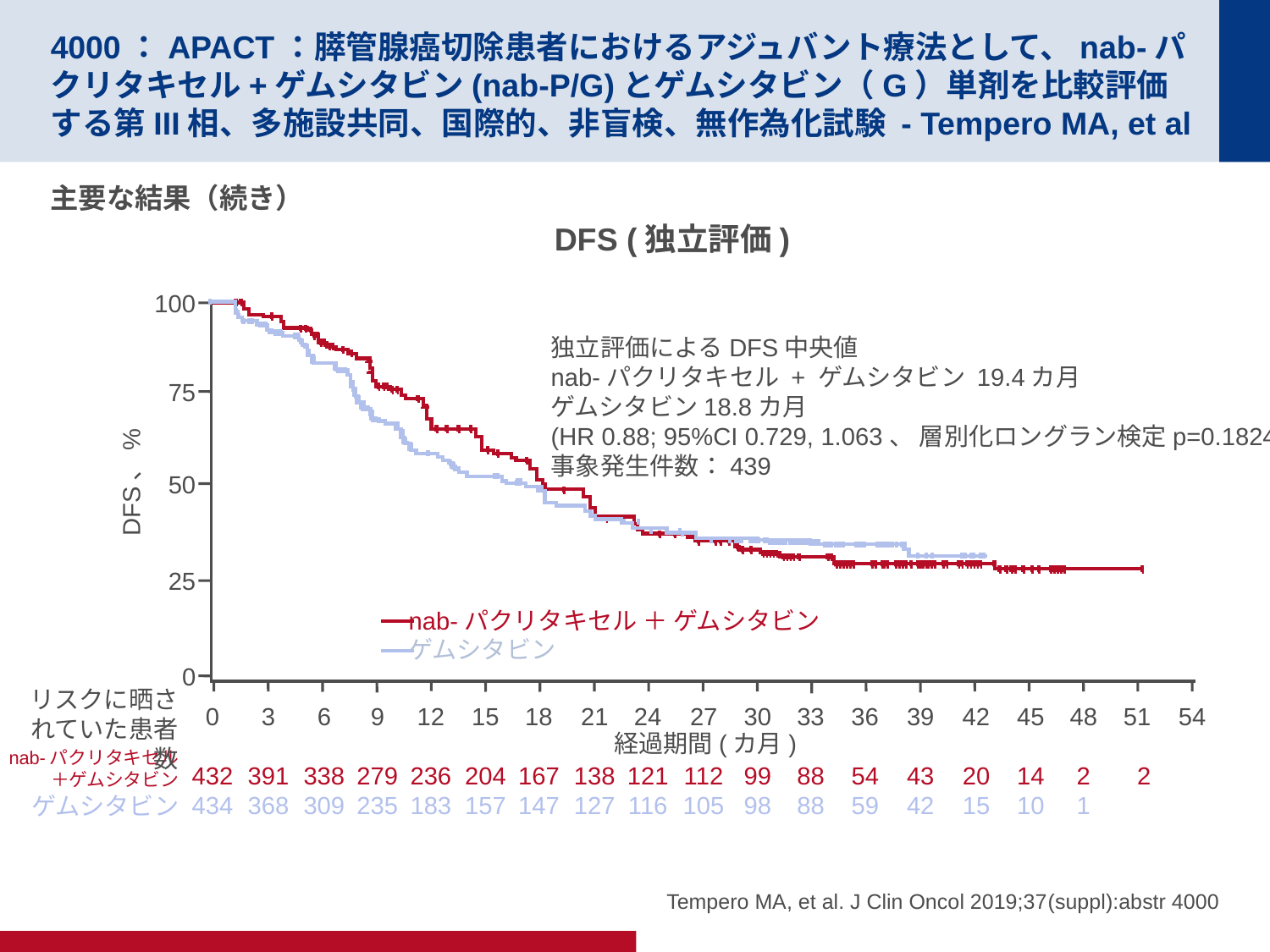

# 4000：APACT：膵管腺癌切除患者におけるアジュバント療法として、nab-パクリタキセル+ゲムシタビン(nab-P/G)とゲムシタビン（G）単剤を比較評価する第III相、多施設共同、国際的、非盲検、無作為化試験 - Tempero MA, et al
主要な結果（続き）

DFS (独立評価)
100

独立評価によるDFS中央値
nab-パクリタキセル + ゲムシタビン 19.4カ月
ゲムシタビン18.8カ月
(HR 0.88; 95%CI 0.729, 1.063、 層別化ロングラン検定p=0.1824)
事象発生件数：439
75

DFS、%
50

25

nab-パクリタキセル ＋ ゲムシタビン
ゲムシタビン
0

リスクに晒されていた患者数

0

432
434
3

391
368
6

338
309
9

279
235
12

236
183
15

204
157
18

167
147
21

138
127
24

121
116
27

112
105
30

99
98
33

88
88
36

54
59
39

43
42
42

20
15
45

14
10
48

2
1
51

2
54

経過期間(カ月)
nab-パクリタキセル
＋ゲムシタビン
ゲムシタビン
Tempero MA, et al. J Clin Oncol 2019;37(suppl):abstr 4000